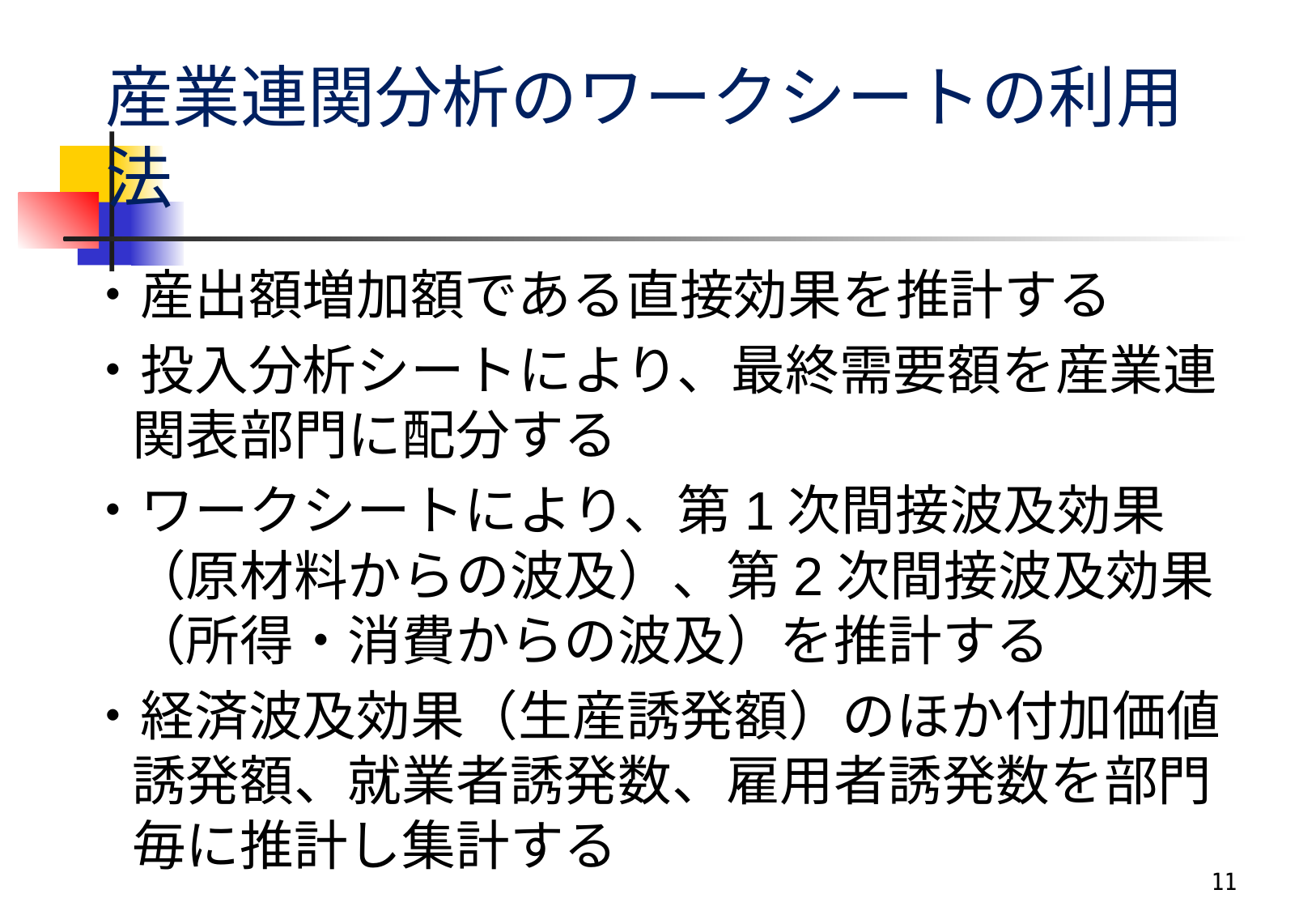

# 産業連関分析のワークシートの利用法
・産出額増加額である直接効果を推計する
・投入分析シートにより、最終需要額を産業連関表部門に配分する
・ワークシートにより、第1次間接波及効果（原材料からの波及）、第2次間接波及効果（所得・消費からの波及）を推計する
・経済波及効果（生産誘発額）のほか付加価値誘発額、就業者誘発数、雇用者誘発数を部門毎に推計し集計する

11